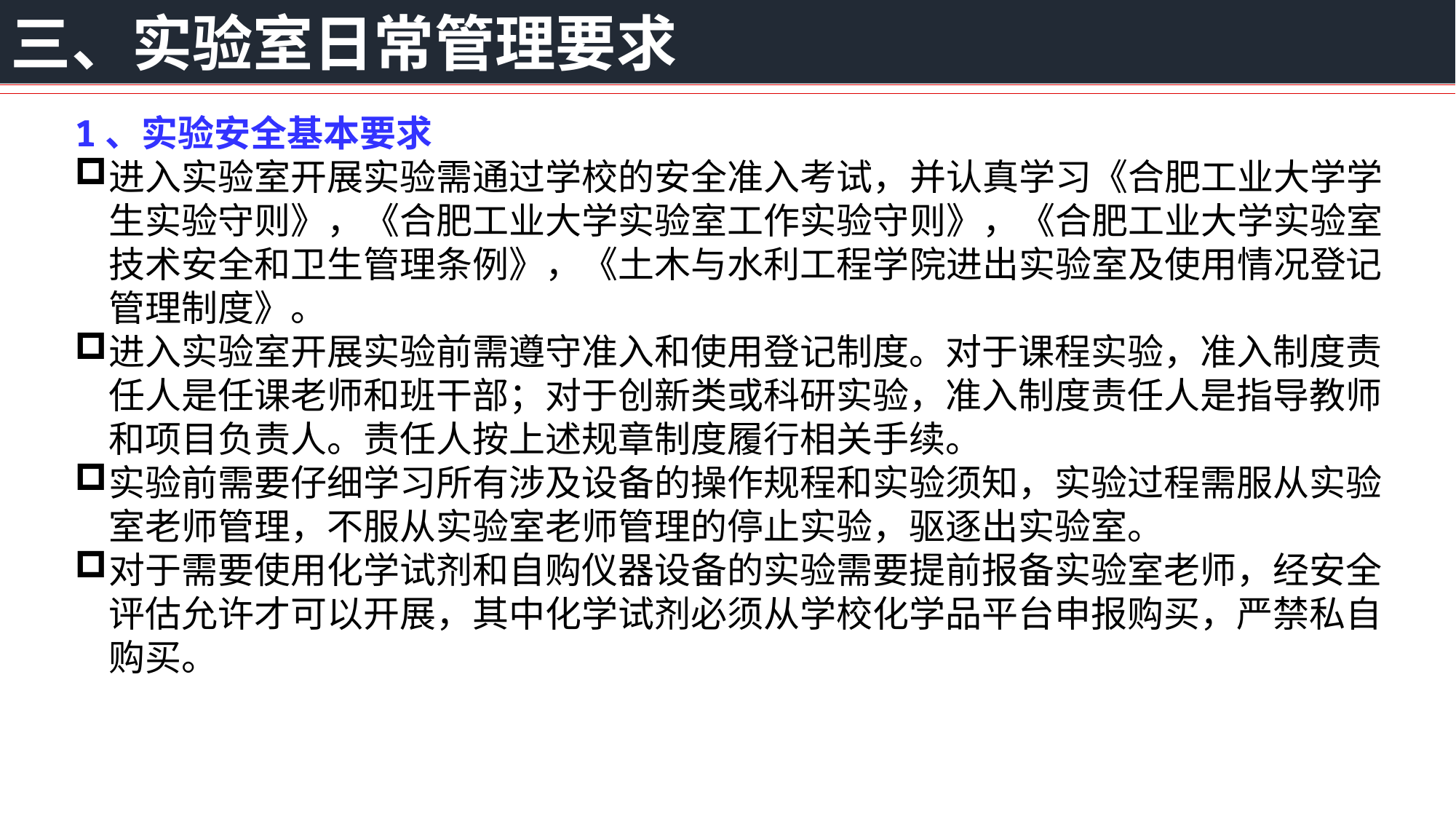

三、实验室日常管理要求
1、实验安全基本要求
进入实验室开展实验需通过学校的安全准入考试，并认真学习《合肥工业大学学生实验守则》，《合肥工业大学实验室工作实验守则》，《合肥工业大学实验室技术安全和卫生管理条例》，《土木与水利工程学院进出实验室及使用情况登记管理制度》。
进入实验室开展实验前需遵守准入和使用登记制度。对于课程实验，准入制度责任人是任课老师和班干部；对于创新类或科研实验，准入制度责任人是指导教师和项目负责人。责任人按上述规章制度履行相关手续。
实验前需要仔细学习所有涉及设备的操作规程和实验须知，实验过程需服从实验室老师管理，不服从实验室老师管理的停止实验，驱逐出实验室。
对于需要使用化学试剂和自购仪器设备的实验需要提前报备实验室老师，经安全评估允许才可以开展，其中化学试剂必须从学校化学品平台申报购买，严禁私自购买。